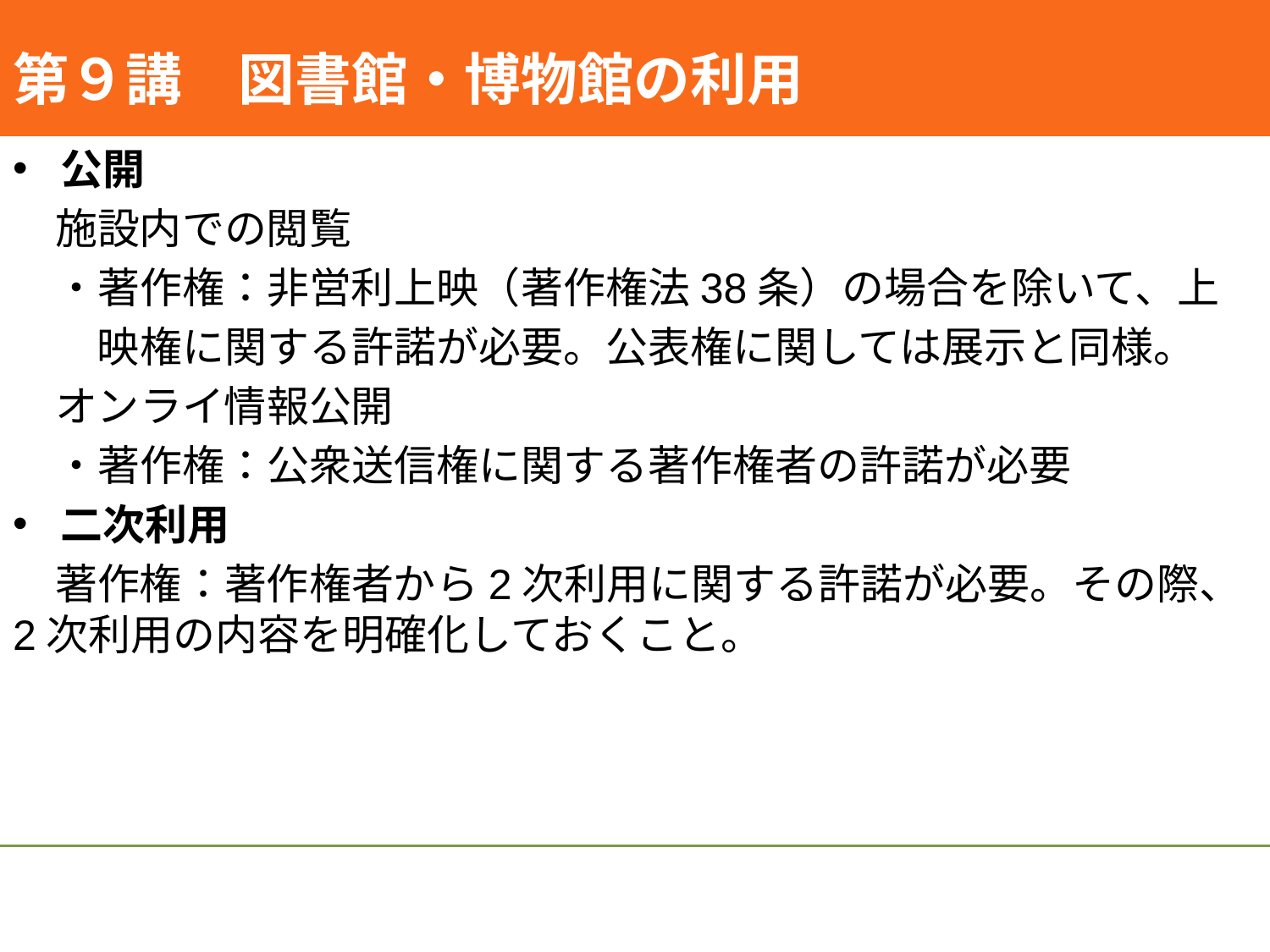

#
第９講　図書館・博物館の利用
公開
　施設内での閲覧
　・著作権：非営利上映（著作権法38条）の場合を除いて、上
　　映権に関する許諾が必要。公表権に関しては展示と同様。
　オンライ情報公開
　・著作権：公衆送信権に関する著作権者の許諾が必要
二次利用
　著作権：著作権者から2次利用に関する許諾が必要。その際、2次利用の内容を明確化しておくこと。